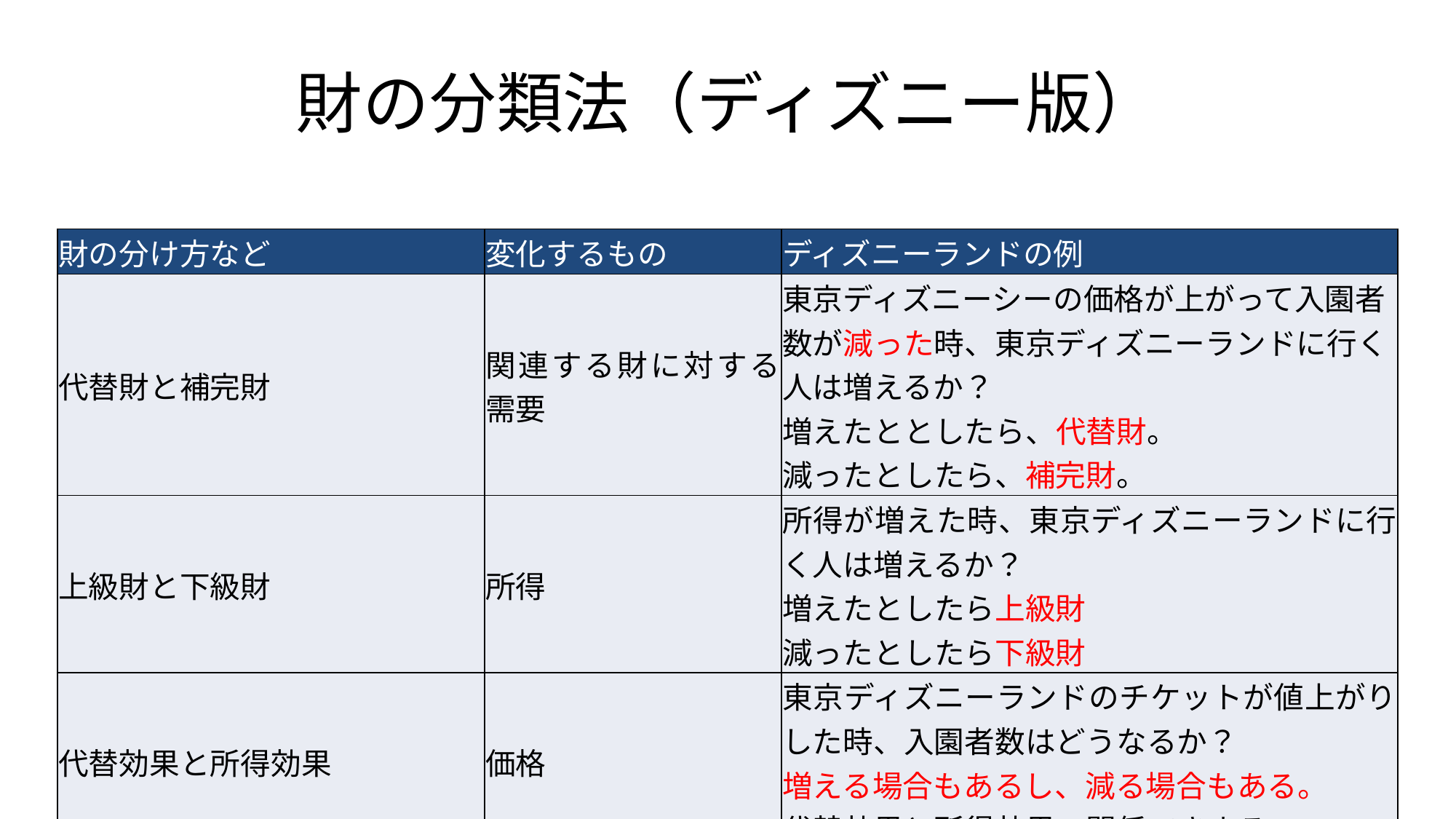

# 財の分類法（ディズニー版）
| 財の分け方など | 変化するもの | ディズニーランドの例 |
| --- | --- | --- |
| 代替財と補完財 | 関連する財に対する需要 | 東京ディズニーシーの価格が上がって入園者数が減った時、東京ディズニーランドに行く人は増えるか？ 増えたととしたら、代替財。 減ったとしたら、補完財。 |
| 上級財と下級財 | 所得 | 所得が増えた時、東京ディズニーランドに行く人は増えるか？ 増えたとしたら上級財 減ったとしたら下級財 |
| 代替効果と所得効果 | 価格 | 東京ディズニーランドのチケットが値上がりした時、入園者数はどうなるか？ 増える場合もあるし、減る場合もある。 代替効果と所得効果の関係できまる。 |